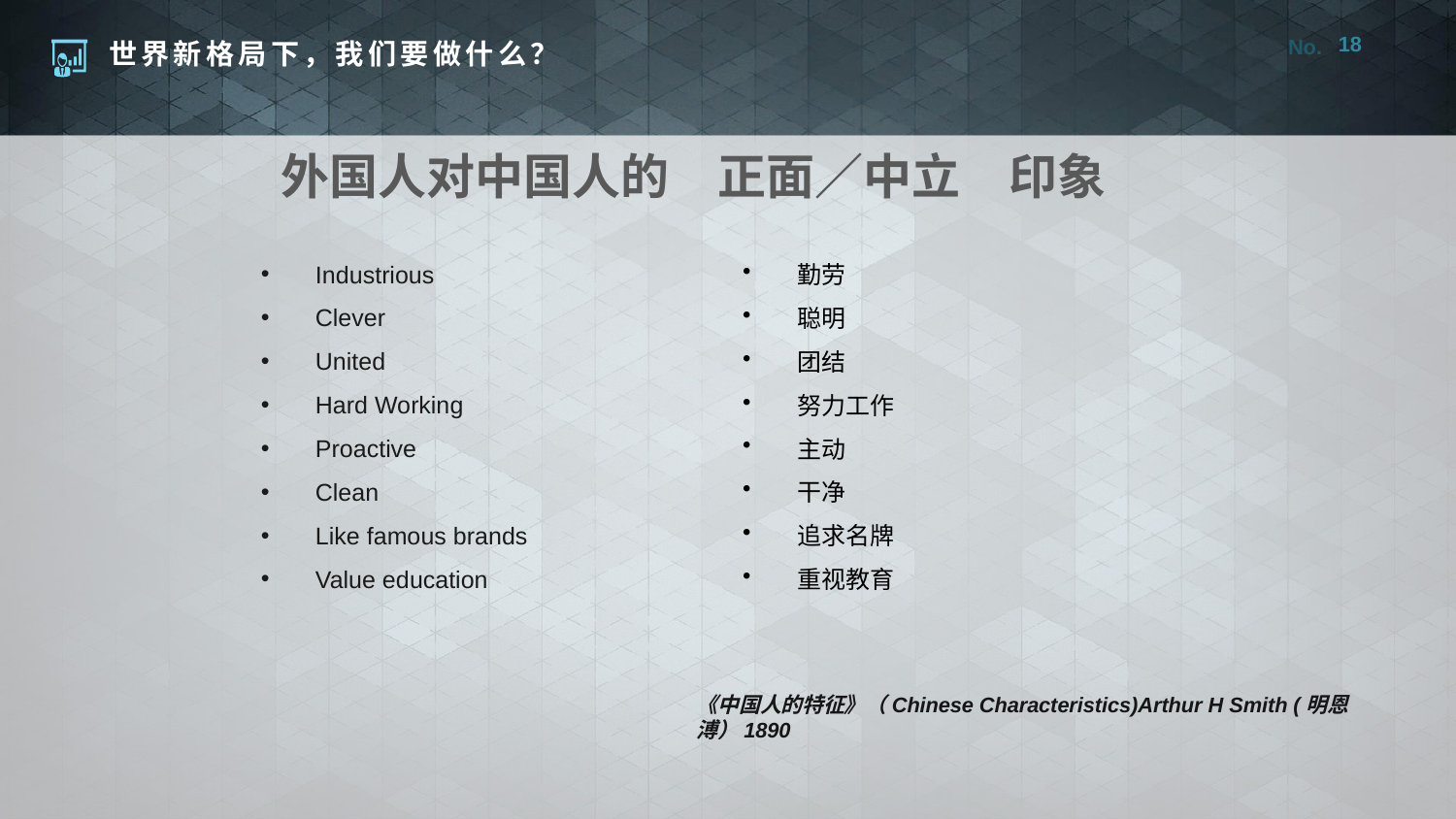

18
外国人对中国人的　正面／中立　印象
Industrious
Clever
United
Hard Working
Proactive
Clean
Like famous brands
Value education
勤劳
聪明
团结
努力工作
主动
干净
追求名牌
重视教育
《中国人的特征》（Chinese Characteristics)Arthur H Smith (明恩溥）1890